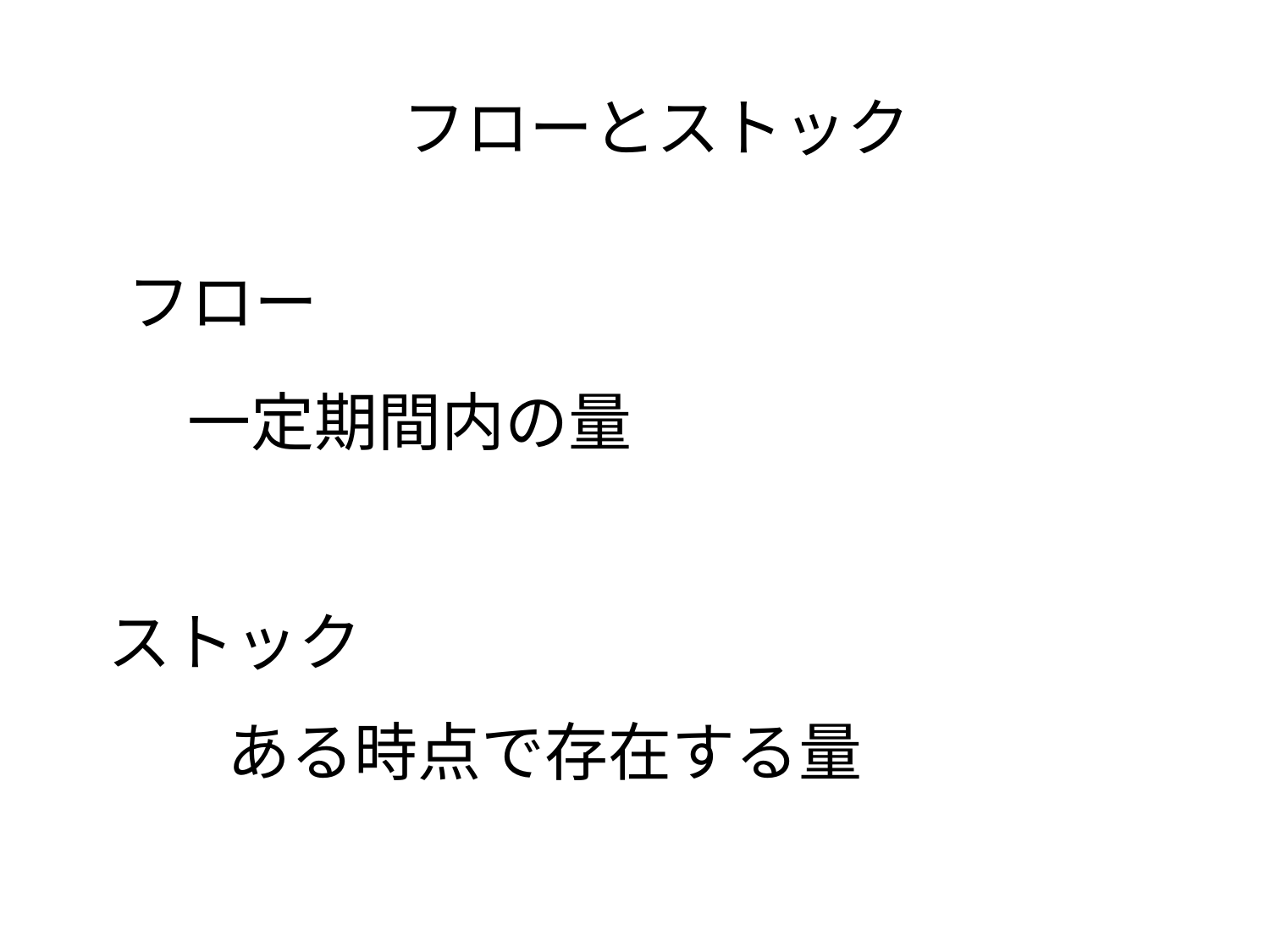

# フローとストック
フロー
一定期間内の量
ストック
ある時点で存在する量